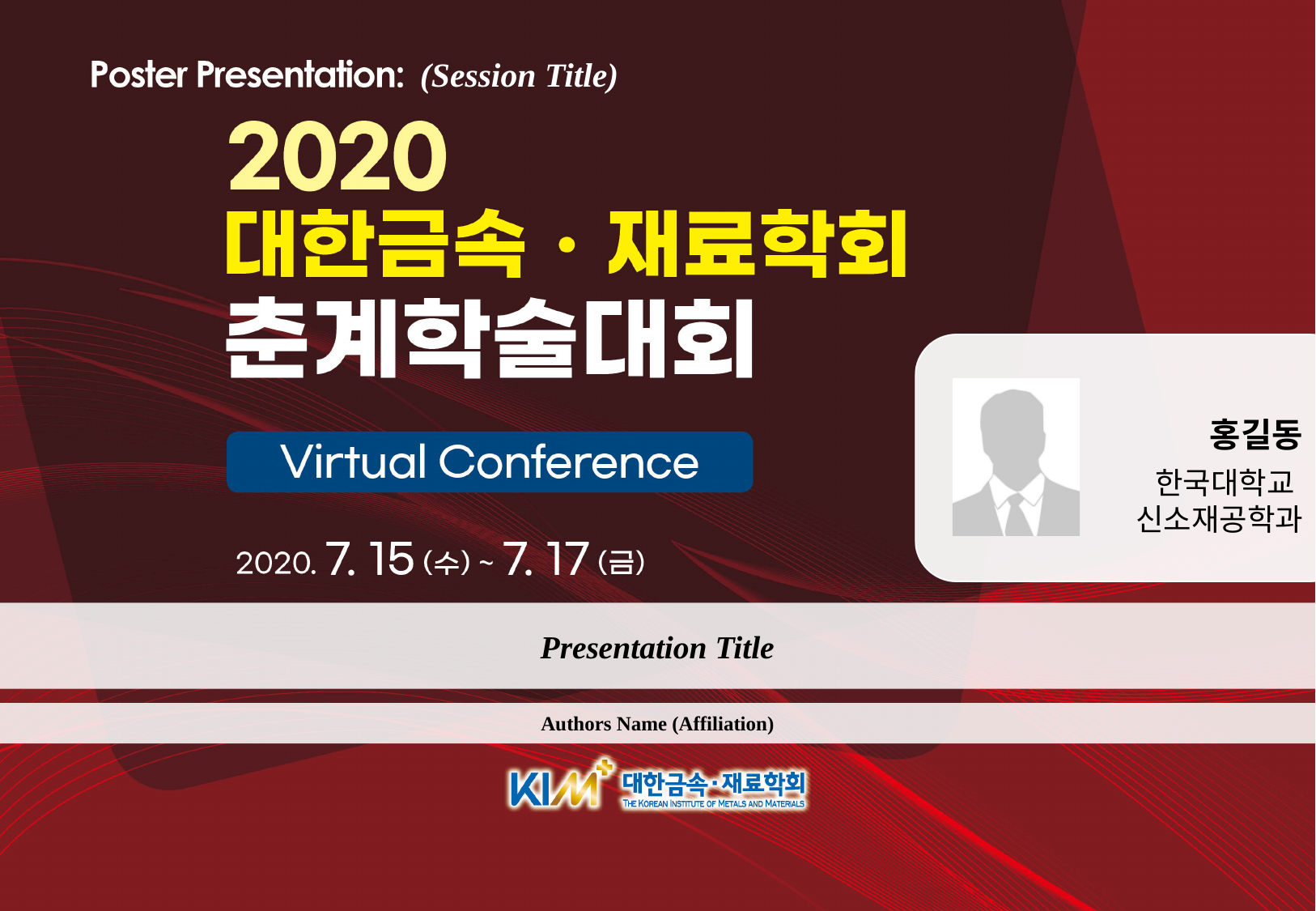

(Session Title)
홍길동

한국대학교
신소재공학과
Presentation Title
Authors Name (Affiliation)